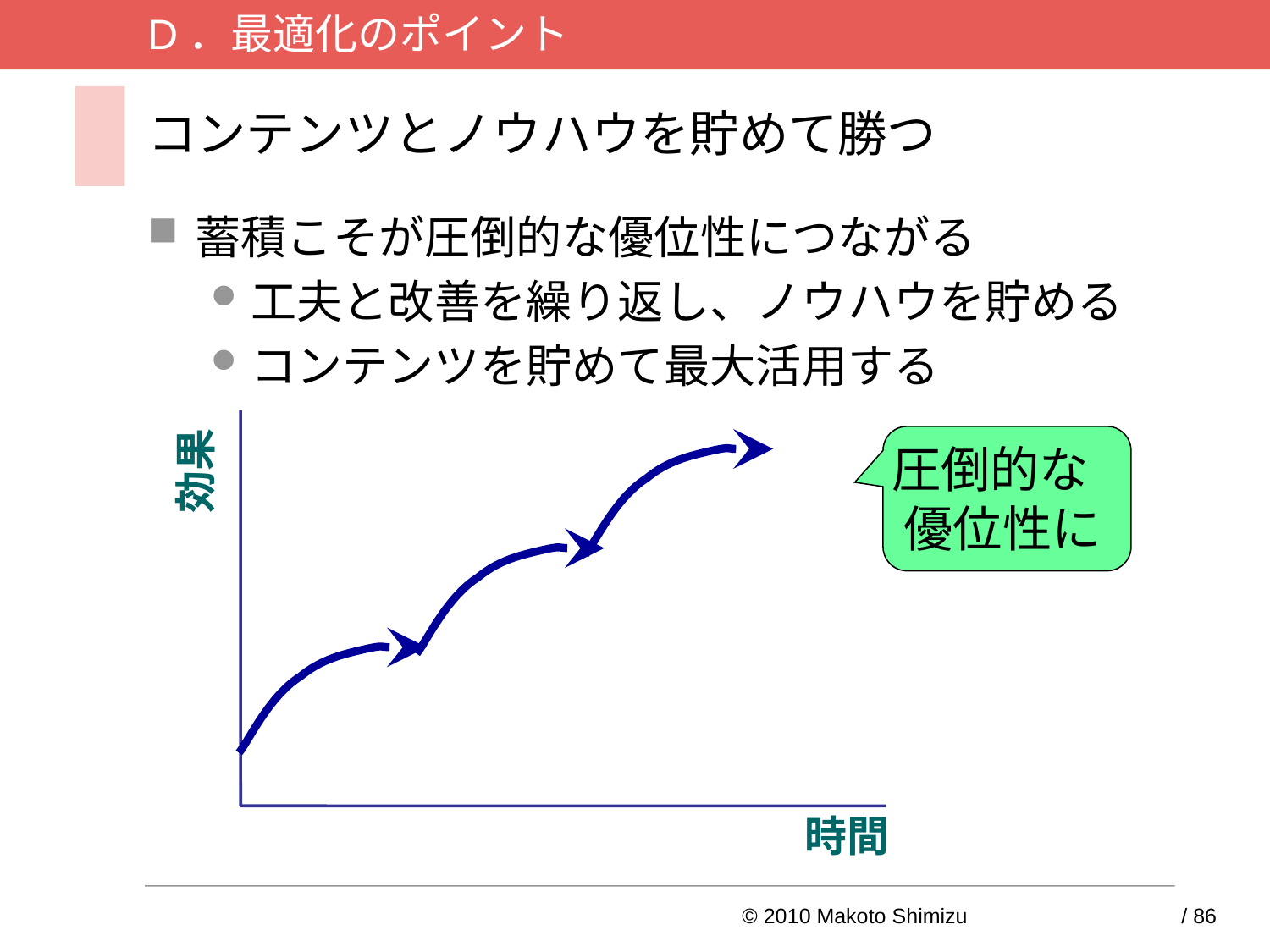

D．最適化のポイント
# コンテンツとノウハウを貯めて勝つ
蓄積こそが圧倒的な優位性につながる
工夫と改善を繰り返し、ノウハウを貯める
コンテンツを貯めて最大活用する

圧倒的な
優位性に

効果

時間
© 2010 Makoto Shimizu	79